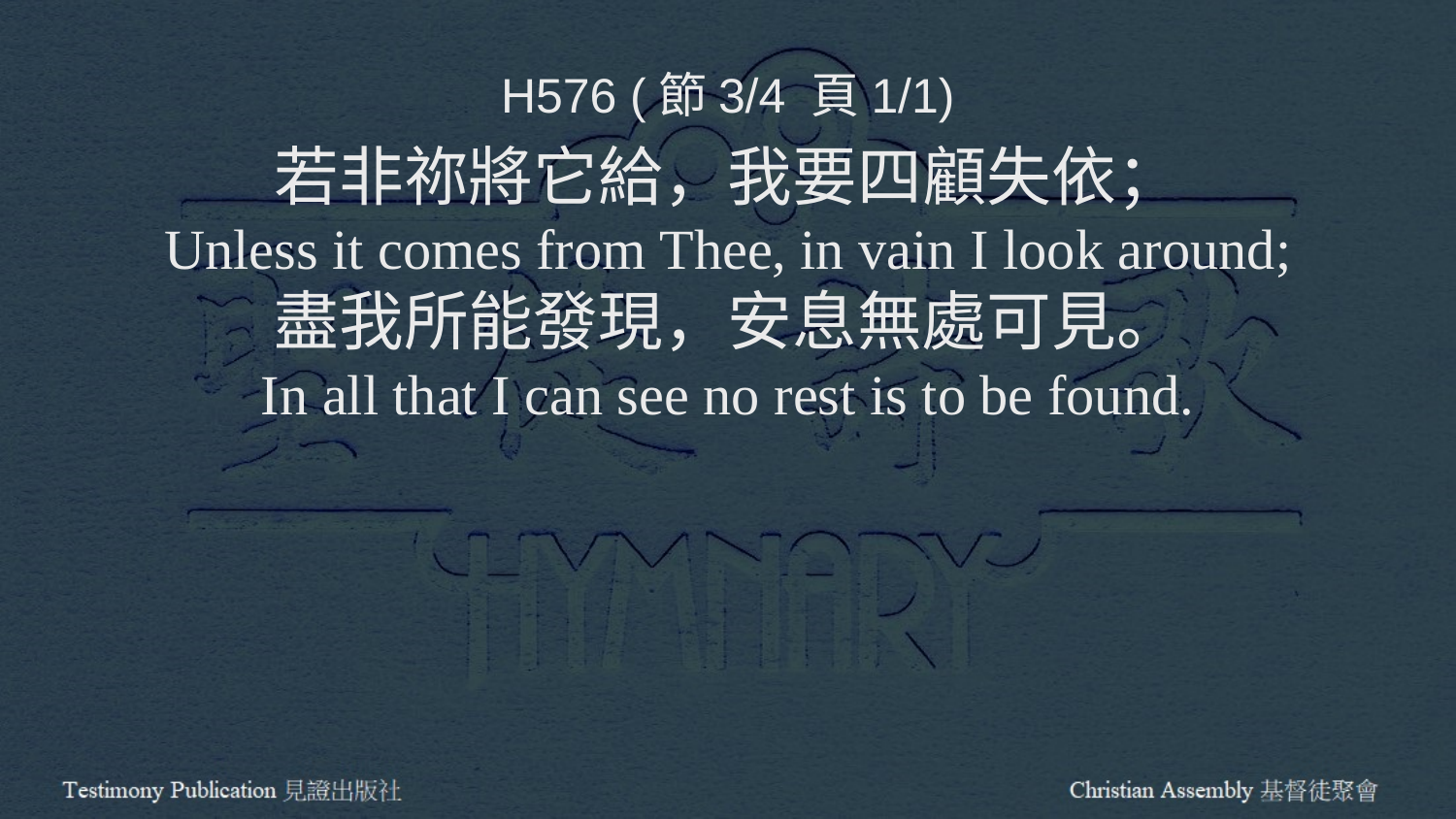

H576 (節3/4 頁1/1)
若非祢將它給，我要四顧失依；
Unless it comes from Thee, in vain I look around;
盡我所能發現，安息無處可見。
In all that I can see no rest is to be found.